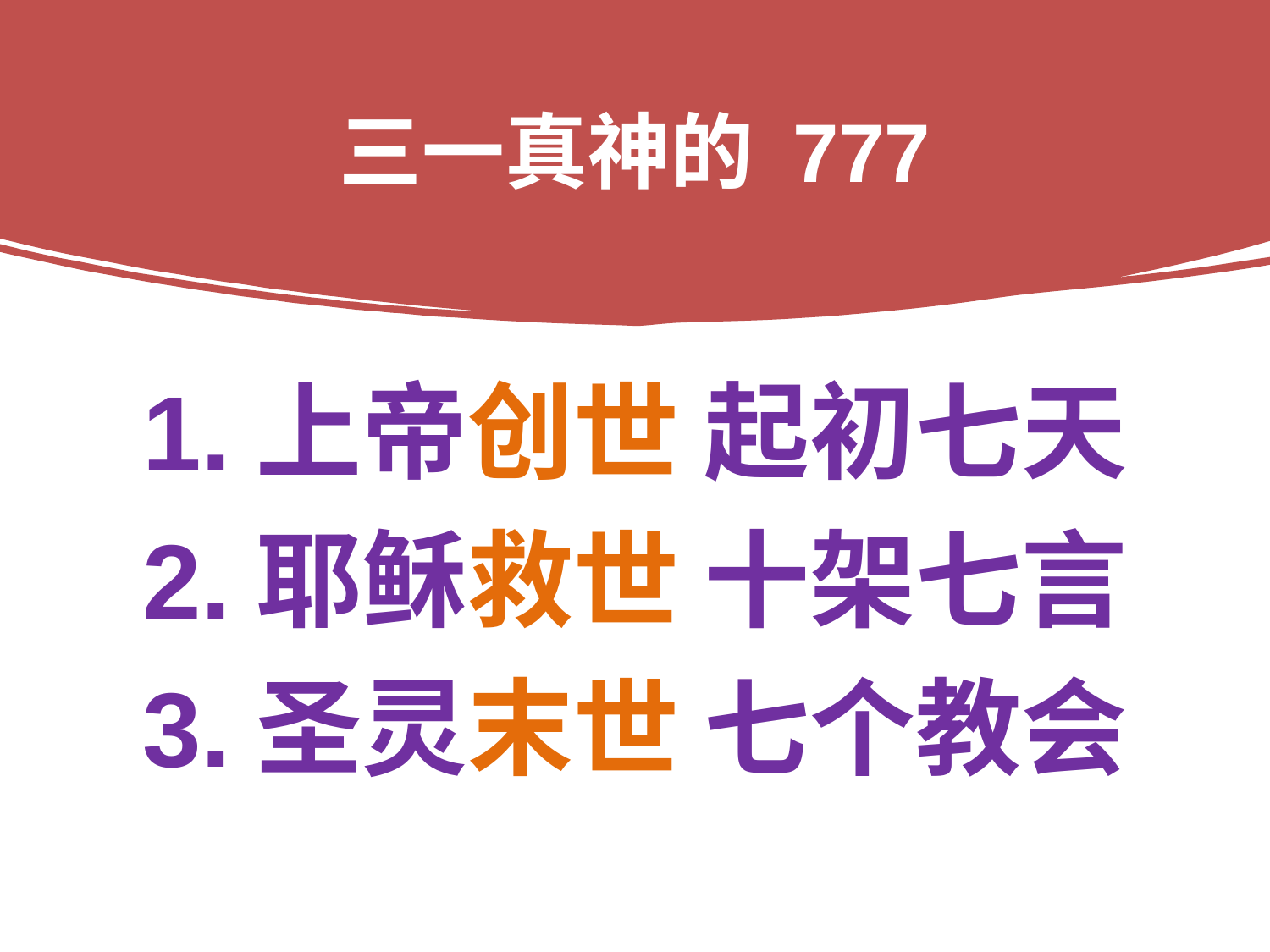

# 三一真神的 777
1.上帝创世 起初七天
2.耶稣救世 十架七言
3.圣灵末世 七个教会